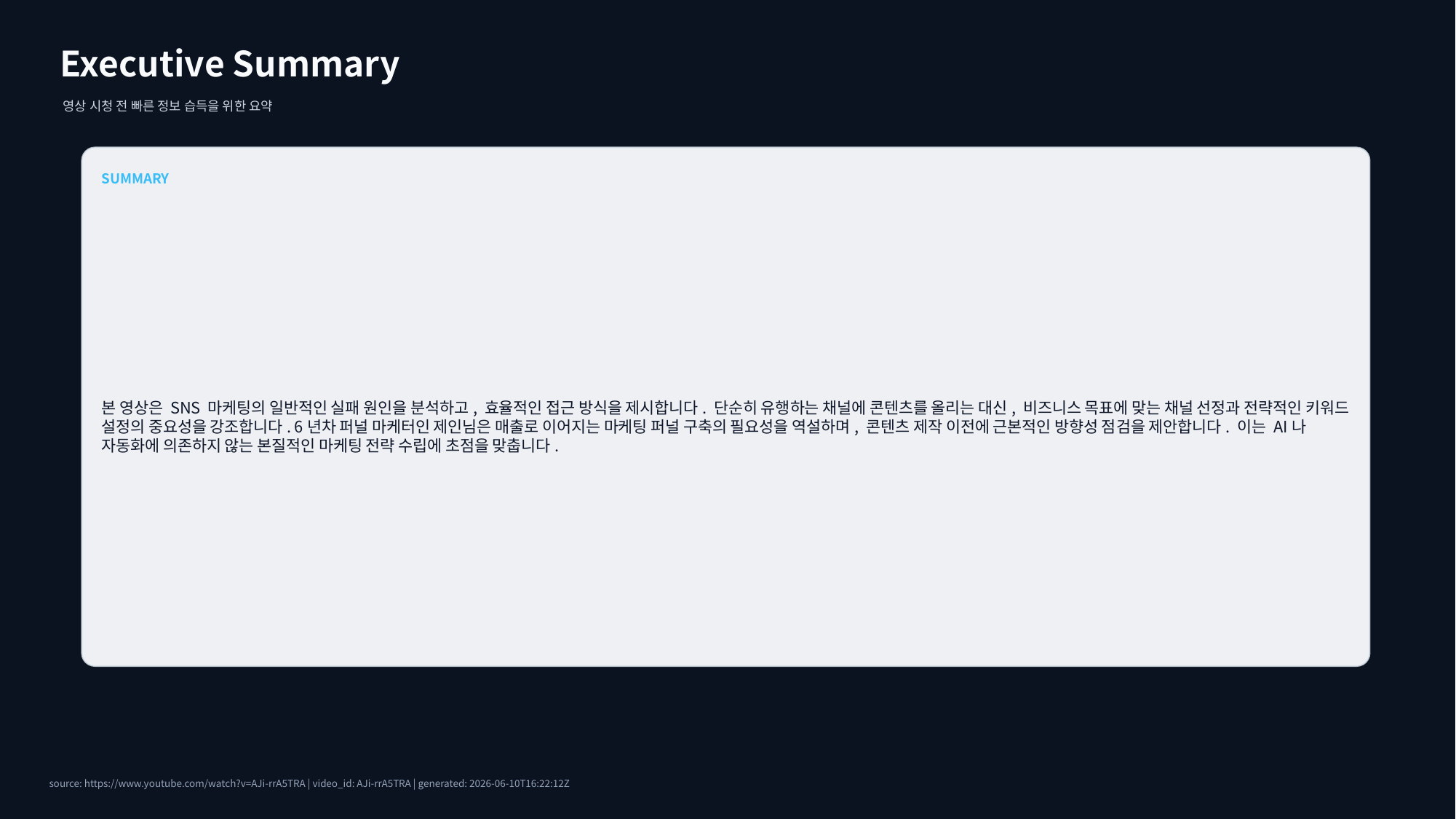

Executive Summary
영상 시청 전 빠른 정보 습득을 위한 요약

SUMMARY
본 영상은 SNS 마케팅의 일반적인 실패 원인을 분석하고, 효율적인 접근 방식을 제시합니다. 단순히 유행하는 채널에 콘텐츠를 올리는 대신, 비즈니스 목표에 맞는 채널 선정과 전략적인 키워드 설정의 중요성을 강조합니다. 6년차 퍼널 마케터인 제인님은 매출로 이어지는 마케팅 퍼널 구축의 필요성을 역설하며, 콘텐츠 제작 이전에 근본적인 방향성 점검을 제안합니다. 이는 AI나 자동화에 의존하지 않는 본질적인 마케팅 전략 수립에 초점을 맞춥니다.
source: https://www.youtube.com/watch?v=AJi-rrA5TRA | video_id: AJi-rrA5TRA | generated: 2026-06-10T16:22:12Z